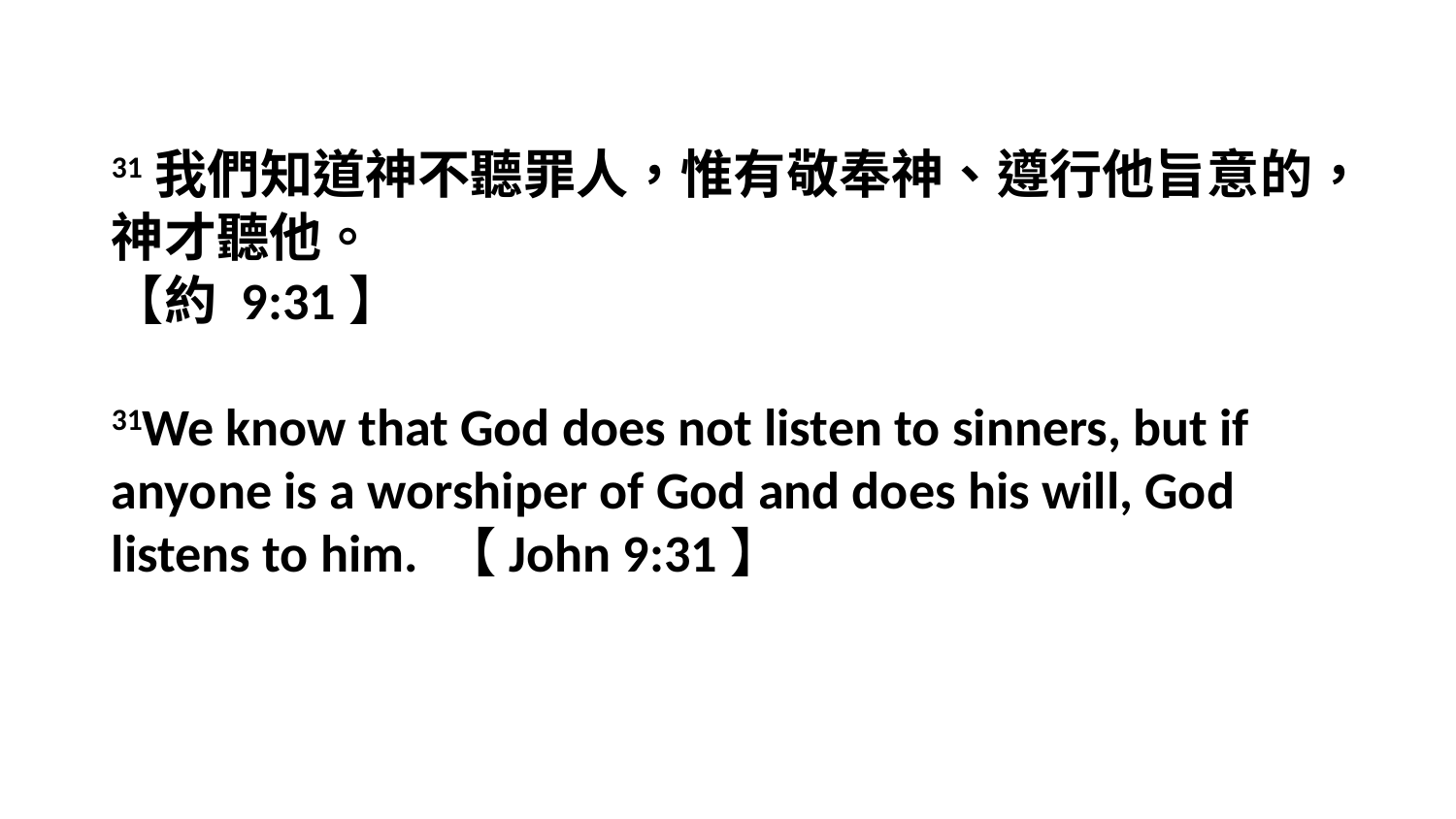

31我們知道神不聽罪人，惟有敬奉神、遵行他旨意的，神才聽他。
【約 9:31】
31We know that God does not listen to sinners, but if anyone is a worshiper of God and does his will, God listens to him. 【John 9:31】